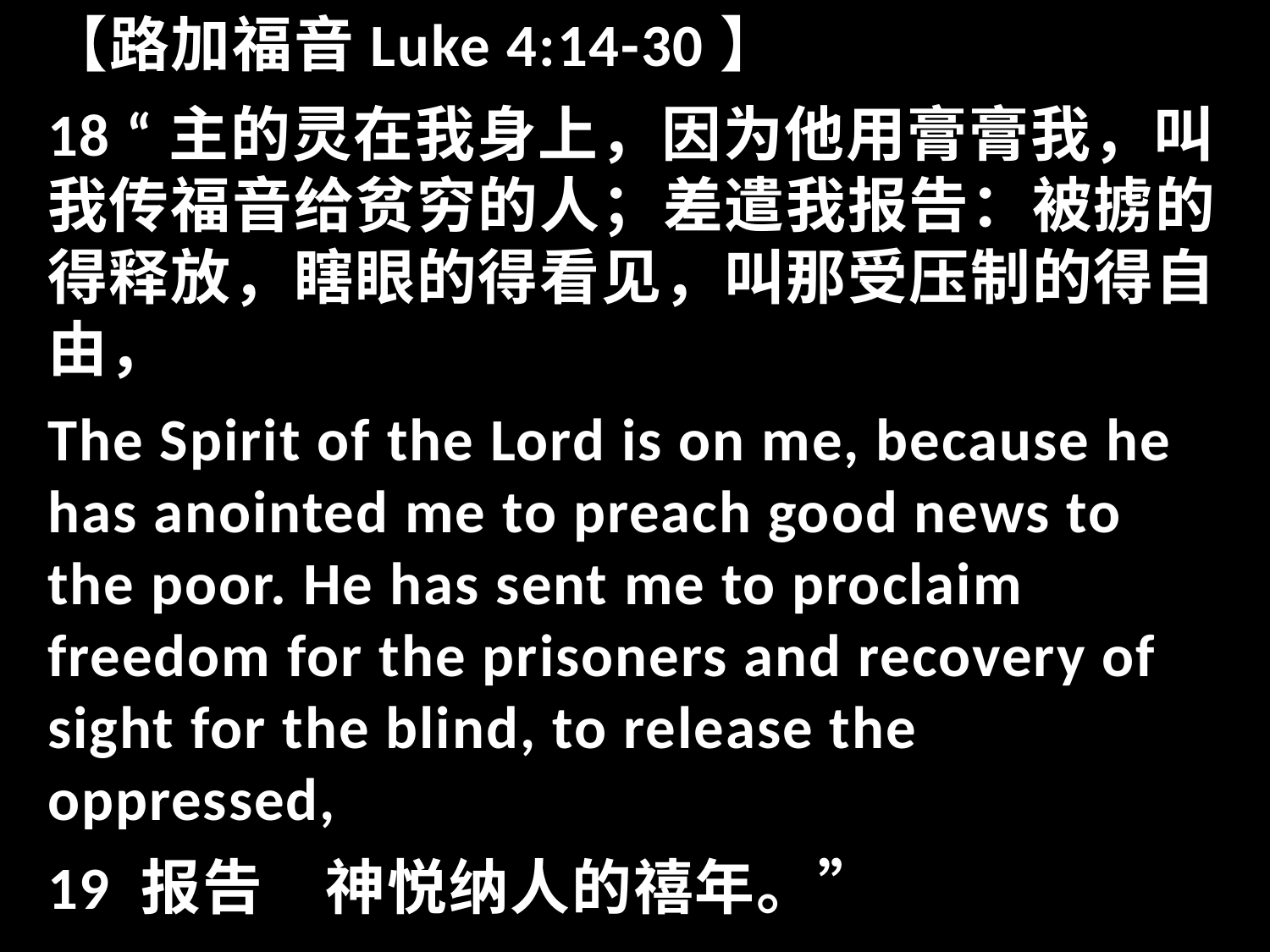

【路加福音Luke 4:14-30】
18 “主的灵在我身上，因为他用膏膏我，叫我传福音给贫穷的人；差遣我报告：被掳的得释放，瞎眼的得看见，叫那受压制的得自由，
The Spirit of the Lord is on me, because he has anointed me to preach good news to the poor. He has sent me to proclaim freedom for the prisoners and recovery of sight for the blind, to release the oppressed,
19 报告　神悦纳人的禧年。”
to proclaim the year of the Lord's favor."